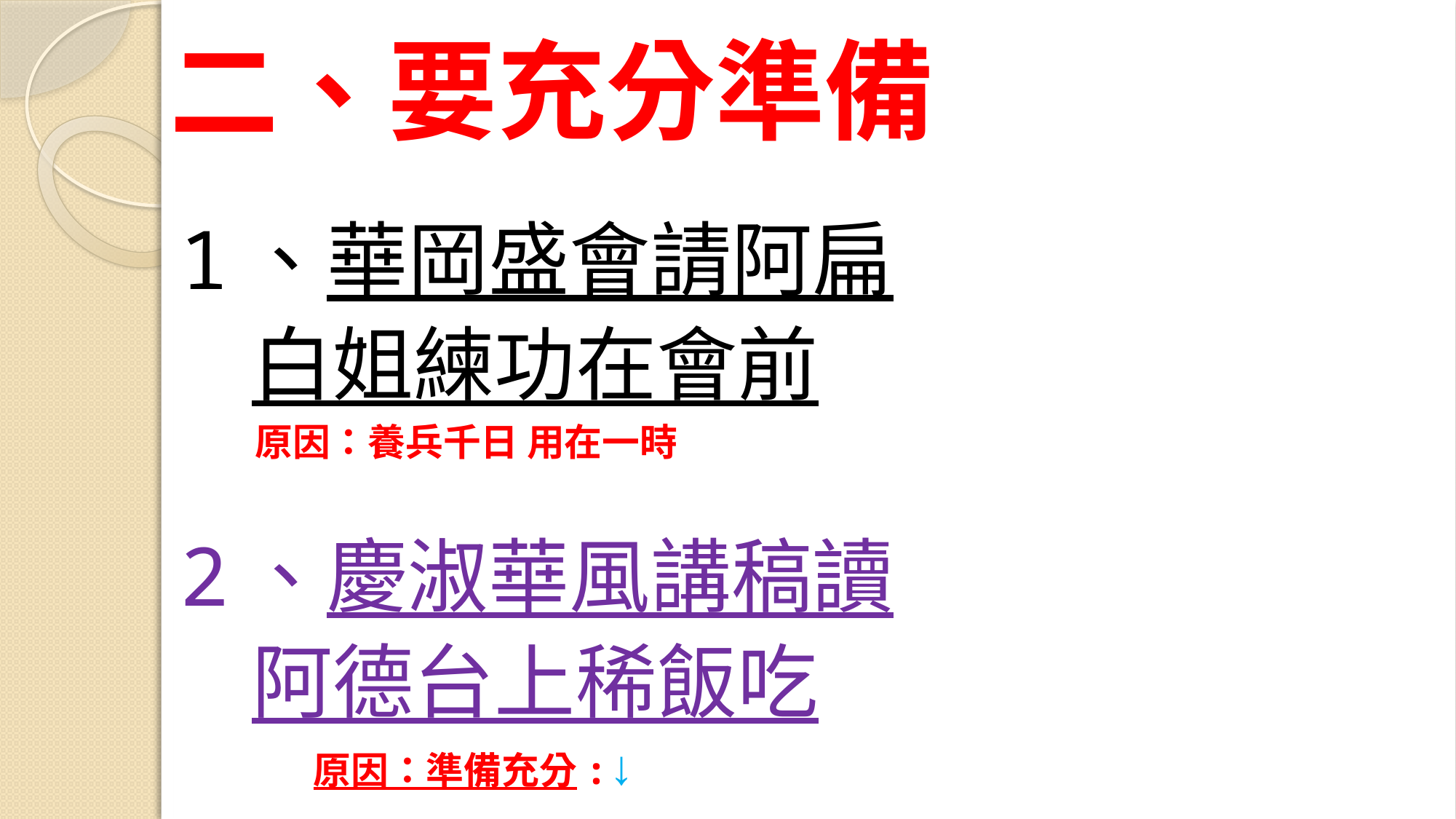

# 二、要充分準備
1、華岡盛會請阿扁
   白姐練功在會前
        原因：養兵千日 用在一時

2、慶淑華風講稿讀
   阿德台上稀飯吃
               原因：準備充分:↓